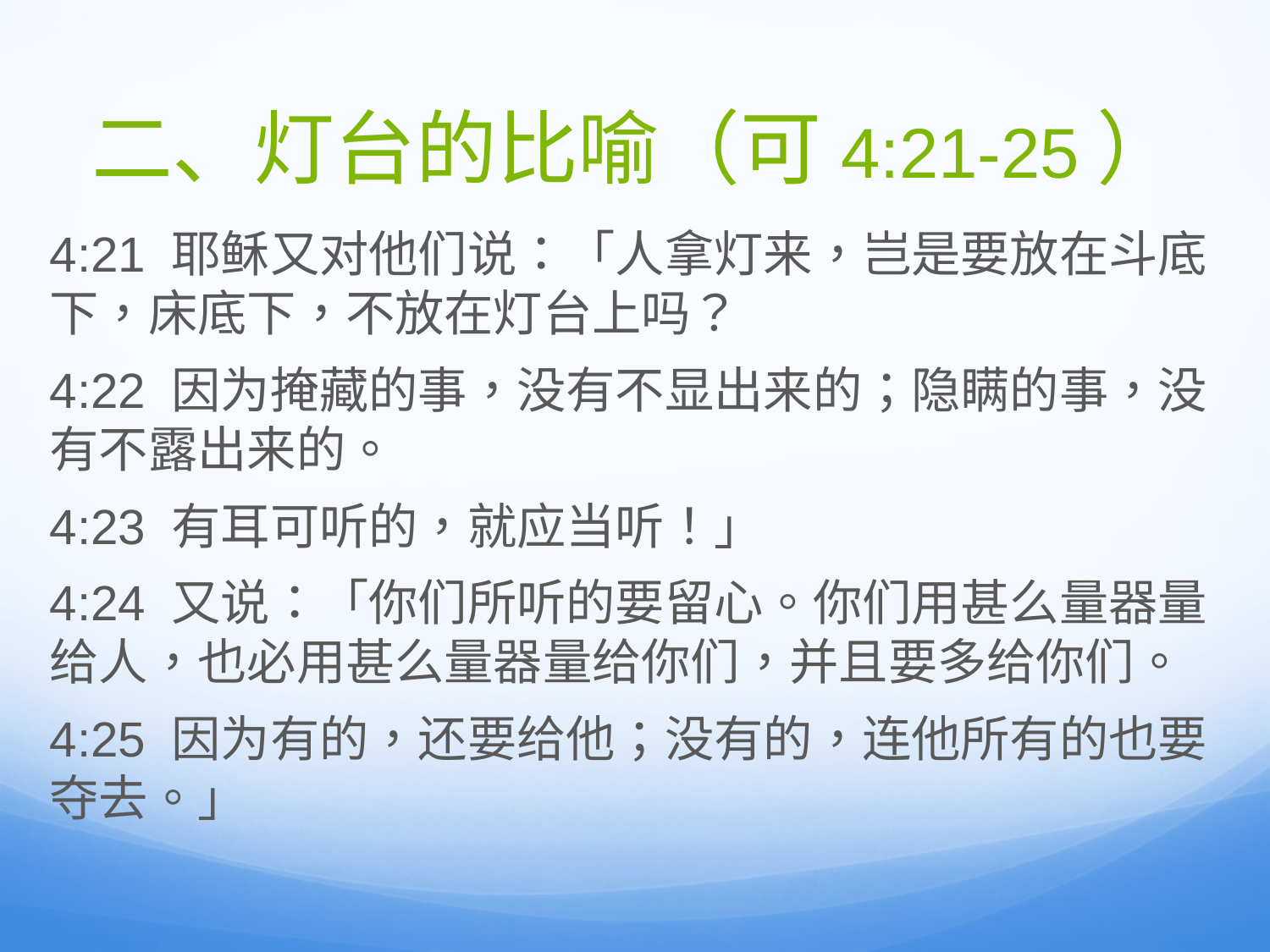

# 二、灯台的比喻（可4:21-25）
4:21 耶稣又对他们说：「人拿灯来，岂是要放在斗底下，床底下，不放在灯台上吗？
4:22 因为掩藏的事，没有不显出来的；隐瞒的事，没有不露出来的。
4:23 有耳可听的，就应当听！」
4:24 又说：「你们所听的要留心。你们用甚么量器量给人，也必用甚么量器量给你们，并且要多给你们。
4:25 因为有的，还要给他；没有的，连他所有的也要夺去。」